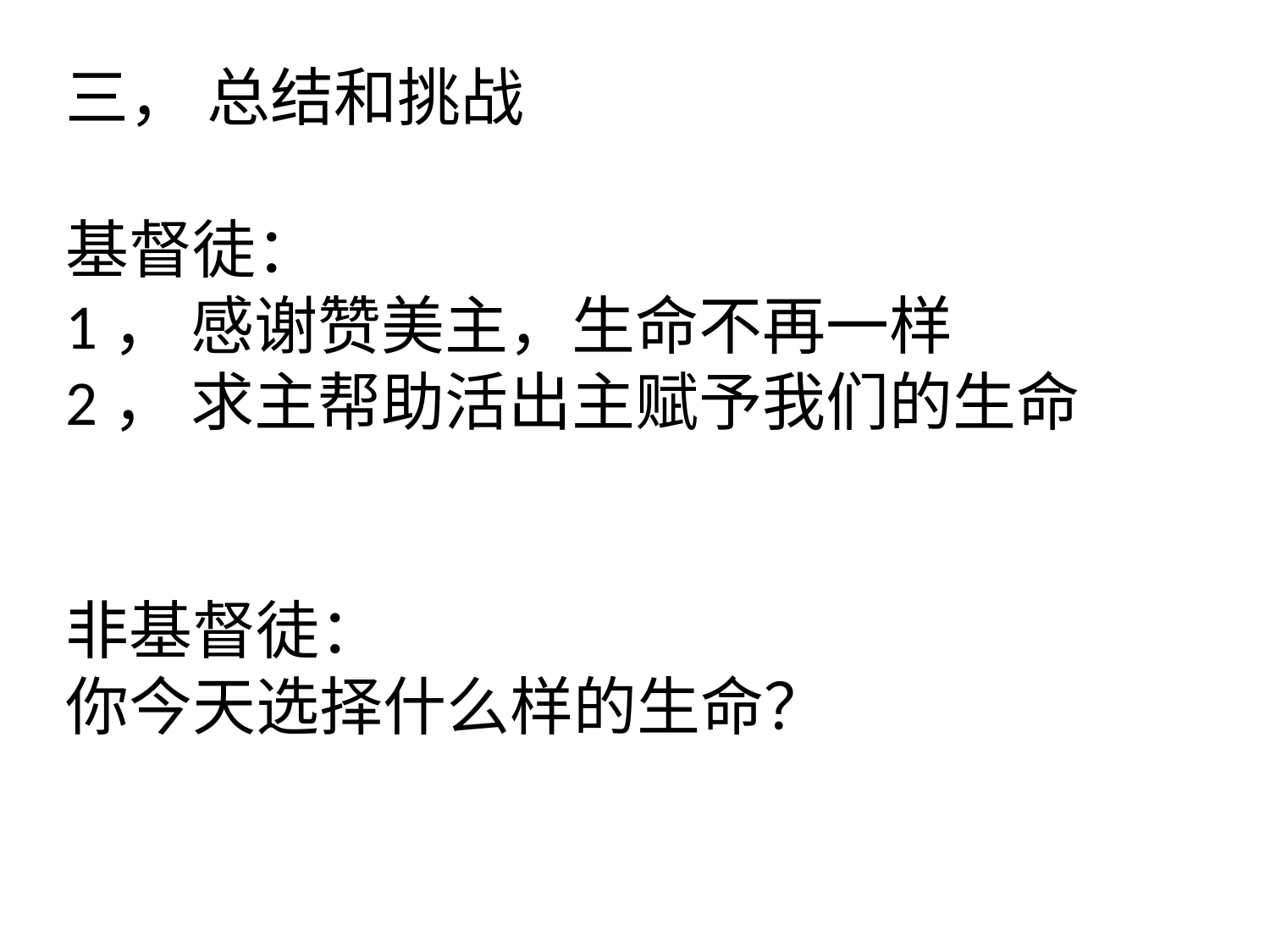

# 三， 总结和挑战 基督徒： 1， 感谢赞美主，生命不再一样 2， 求主帮助活出主赋予我们的生命 非基督徒： 你今天选择什么样的生命？